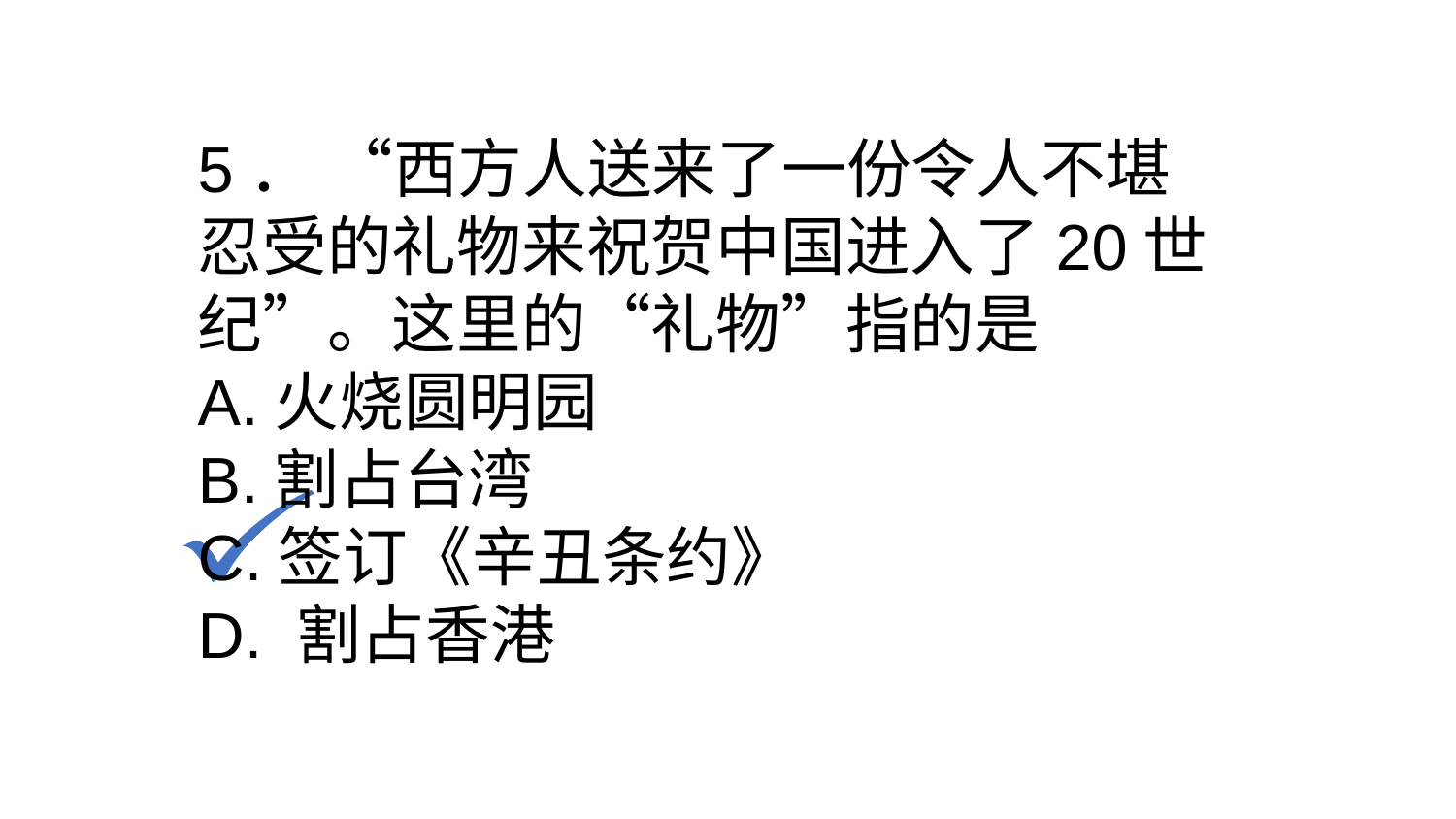

5． “西方人送来了一份令人不堪忍受的礼物来祝贺中国进入了20世纪”。这里的“礼物”指的是
A.火烧圆明园
B.割占台湾
C.签订《辛丑条约》
D. 割占香港